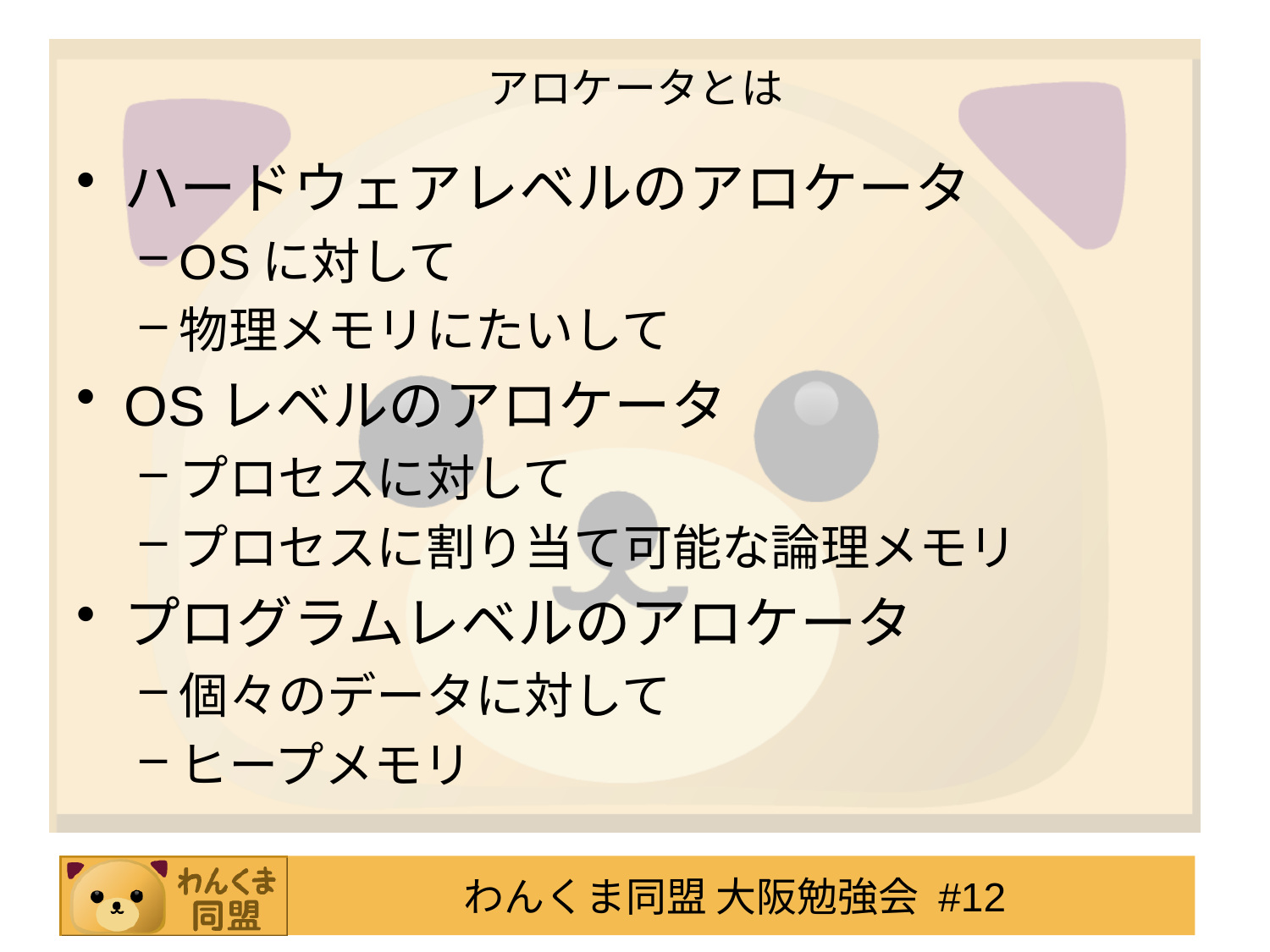

# アロケータとは
ハードウェアレベルのアロケータ
OSに対して
物理メモリにたいして
OSレベルのアロケータ
プロセスに対して
プロセスに割り当て可能な論理メモリ
プログラムレベルのアロケータ
個々のデータに対して
ヒープメモリ